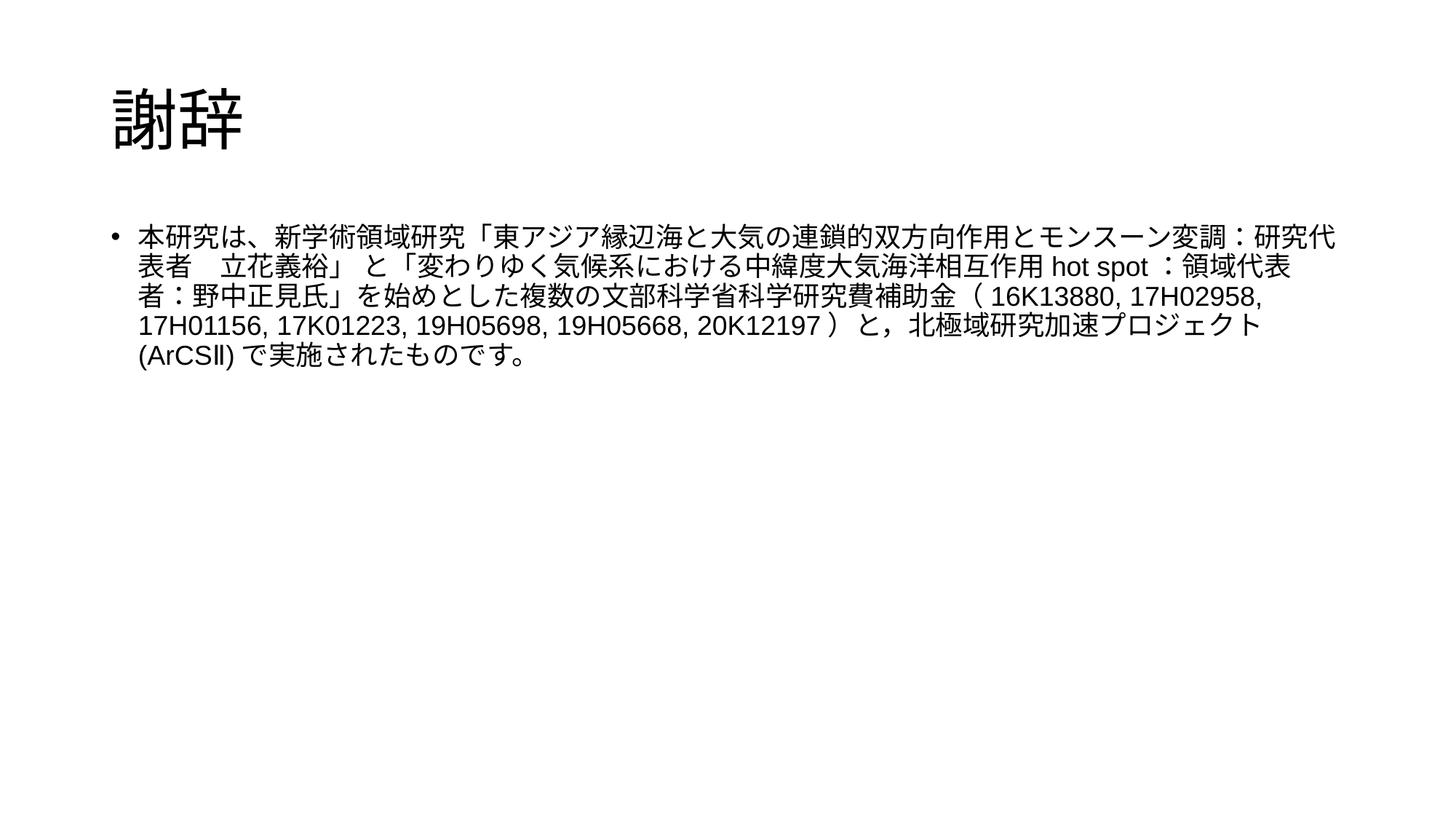

# 謝辞
本研究は、新学術領域研究「東アジア縁辺海と大気の連鎖的双方向作用とモンスーン変調：研究代表者　立花義裕」 と「変わりゆく気候系における中緯度大気海洋相互作用hot spot：領域代表者：野中正見氏」を始めとした複数の文部科学省科学研究費補助金（16K13880, 17H02958, 17H01156, 17K01223, 19H05698, 19H05668, 20K12197）と，北極域研究加速プロジェクト(ArCSⅡ)で実施されたものです。